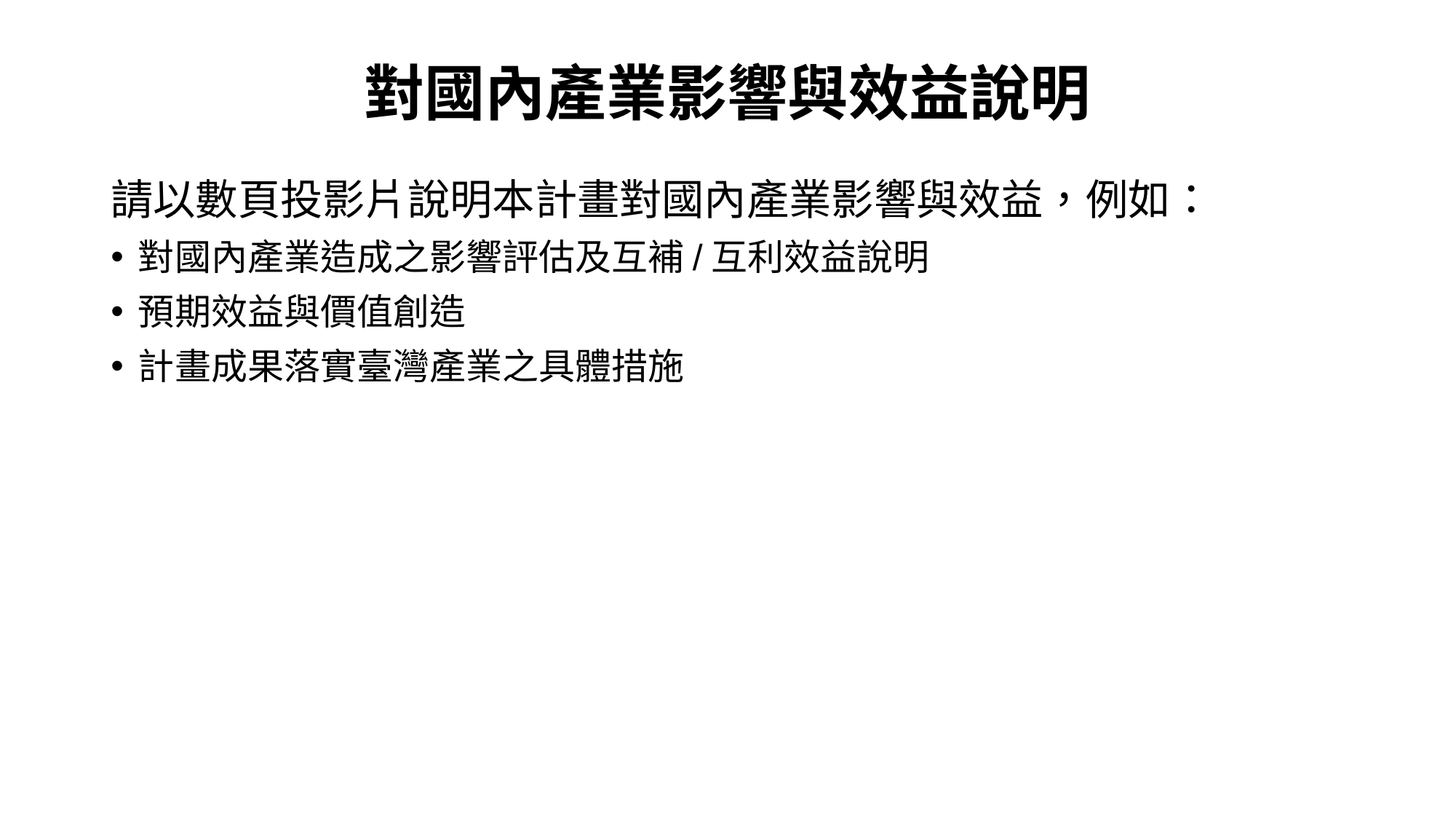

# 對國內產業影響與效益說明
請以數頁投影片說明本計畫對國內產業影響與效益，例如：
對國內產業造成之影響評估及互補/互利效益說明
預期效益與價值創造
計畫成果落實臺灣產業之具體措施